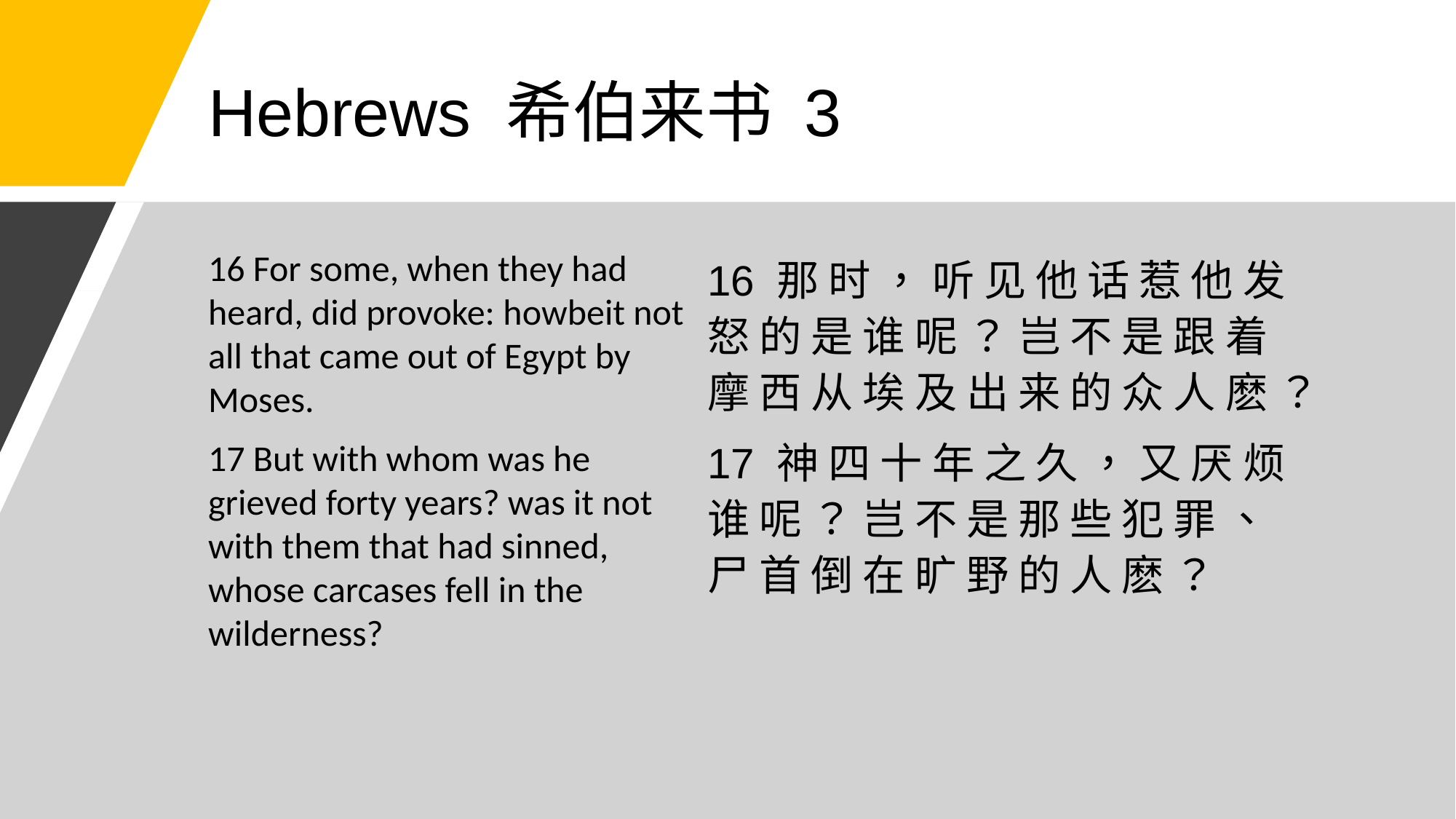

# Hebrews 希伯来书 3

16 For some, when they had heard, did provoke: howbeit not all that came out of Egypt by Moses.
17 But with whom was he grieved forty years? was it not with them that had sinned, whose carcases fell in the wilderness?
16 那 时 ， 听 见 他 话 惹 他 发 怒 的 是 谁 呢 ？ 岂 不 是 跟 着 摩 西 从 埃 及 出 来 的 众 人 麽 ？
17 神 四 十 年 之 久 ， 又 厌 烦 谁 呢 ？ 岂 不 是 那 些 犯 罪 、 尸 首 倒 在 旷 野 的 人 麽 ？